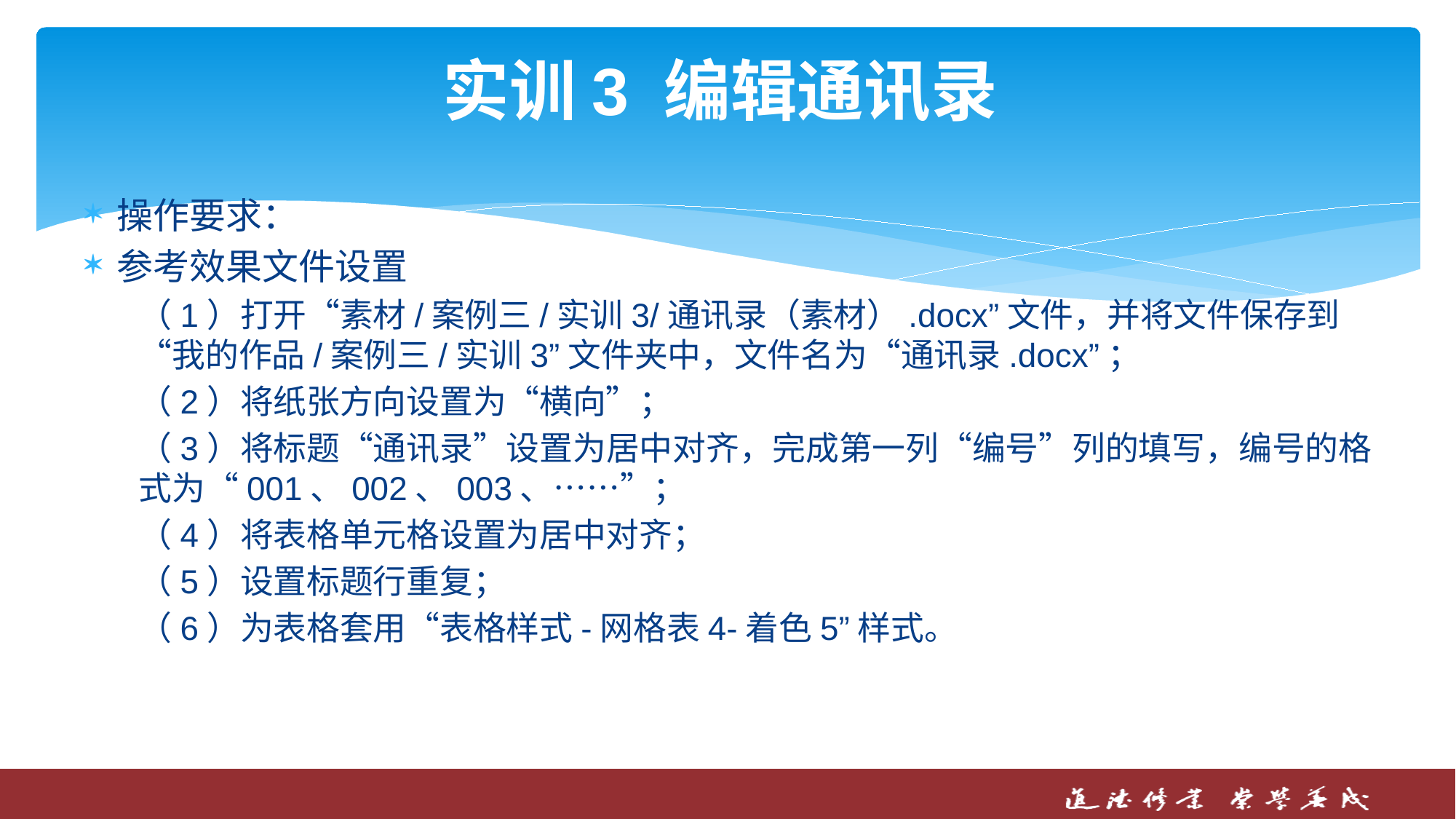

# 实训3 编辑通讯录
操作要求：
参考效果文件设置
（1）打开“素材/案例三/实训3/通讯录（素材）.docx”文件，并将文件保存到“我的作品/案例三/实训3”文件夹中，文件名为“通讯录.docx”；
（2）将纸张方向设置为“横向”；
（3）将标题“通讯录”设置为居中对齐，完成第一列“编号”列的填写，编号的格式为“001、002、003、……”；
（4）将表格单元格设置为居中对齐；
（5）设置标题行重复；
（6）为表格套用“表格样式-网格表4-着色5”样式。